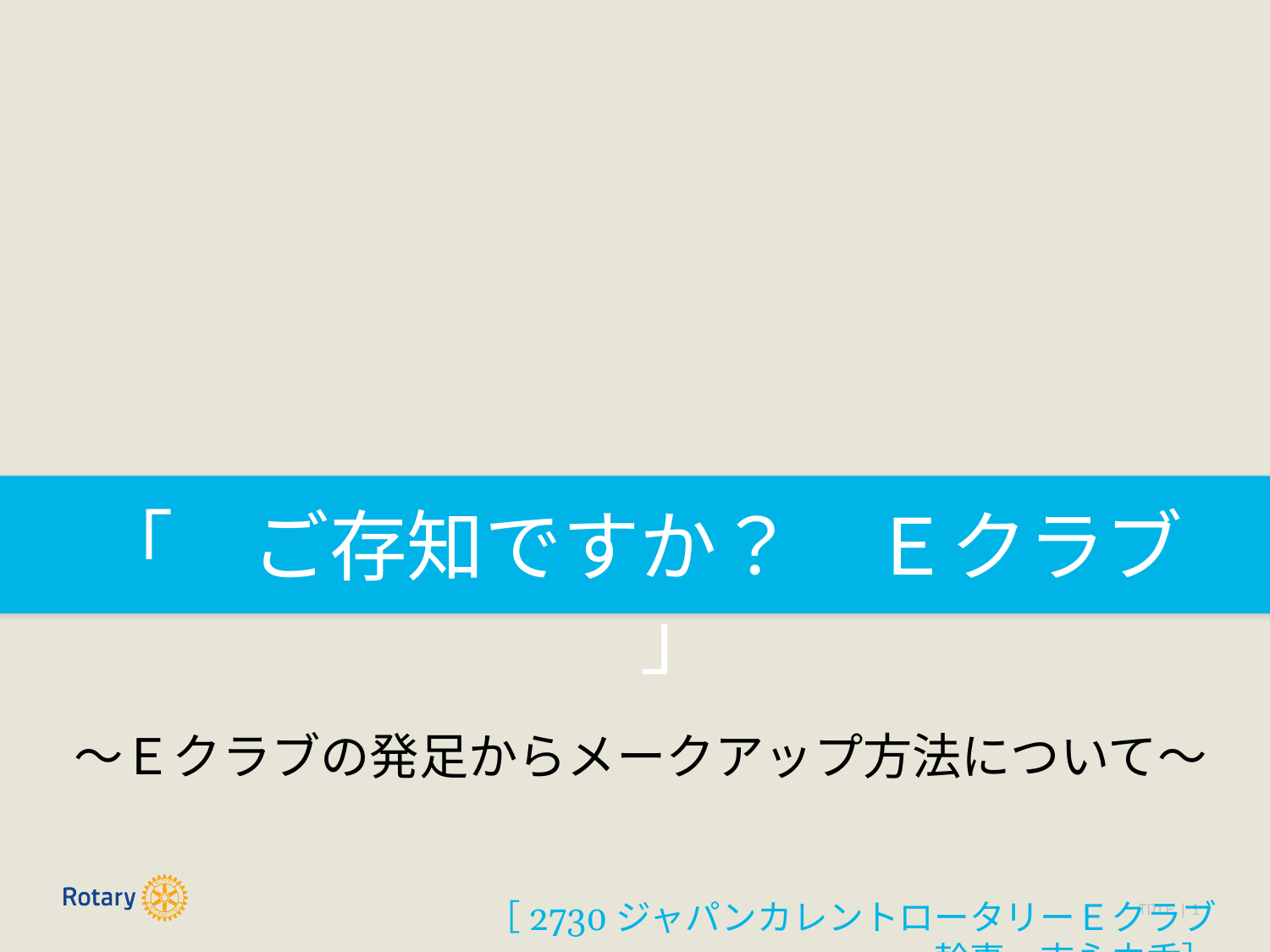

「　ご存知ですか？　Ｅクラブ　」
～Ｅクラブの発足からメークアップ方法について～
［2730ジャパンカレントロータリーＥクラブ
幹事　吉永由香］
［2016年9月2日（金）12:30～］